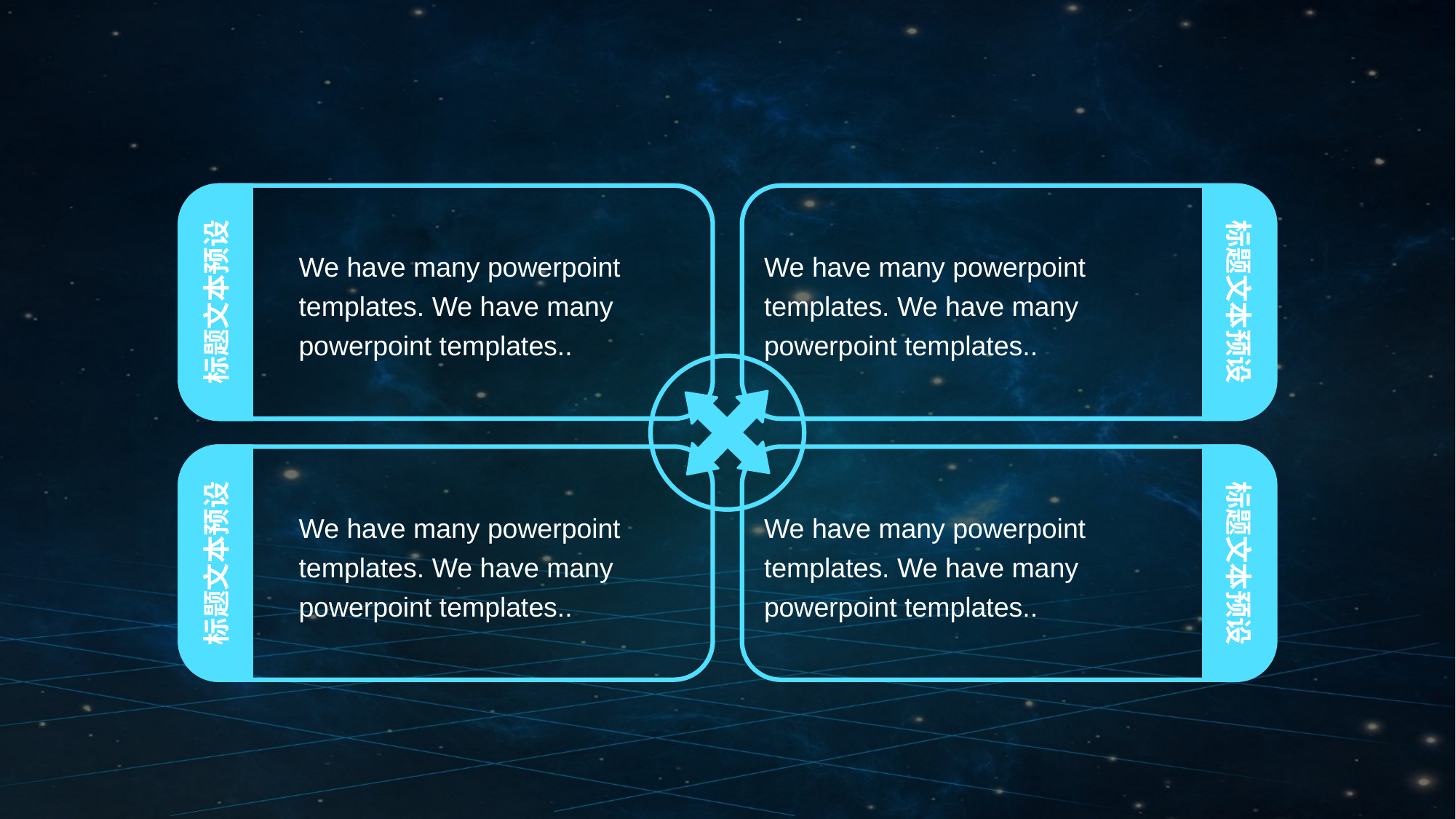

We have many powerpoint templates. We have many powerpoint templates..
标题文本预设
We have many powerpoint templates. We have many powerpoint templates..
标题文本预设

We have many powerpoint templates. We have many powerpoint templates..
标题文本预设
We have many powerpoint templates. We have many powerpoint templates..
标题文本预设